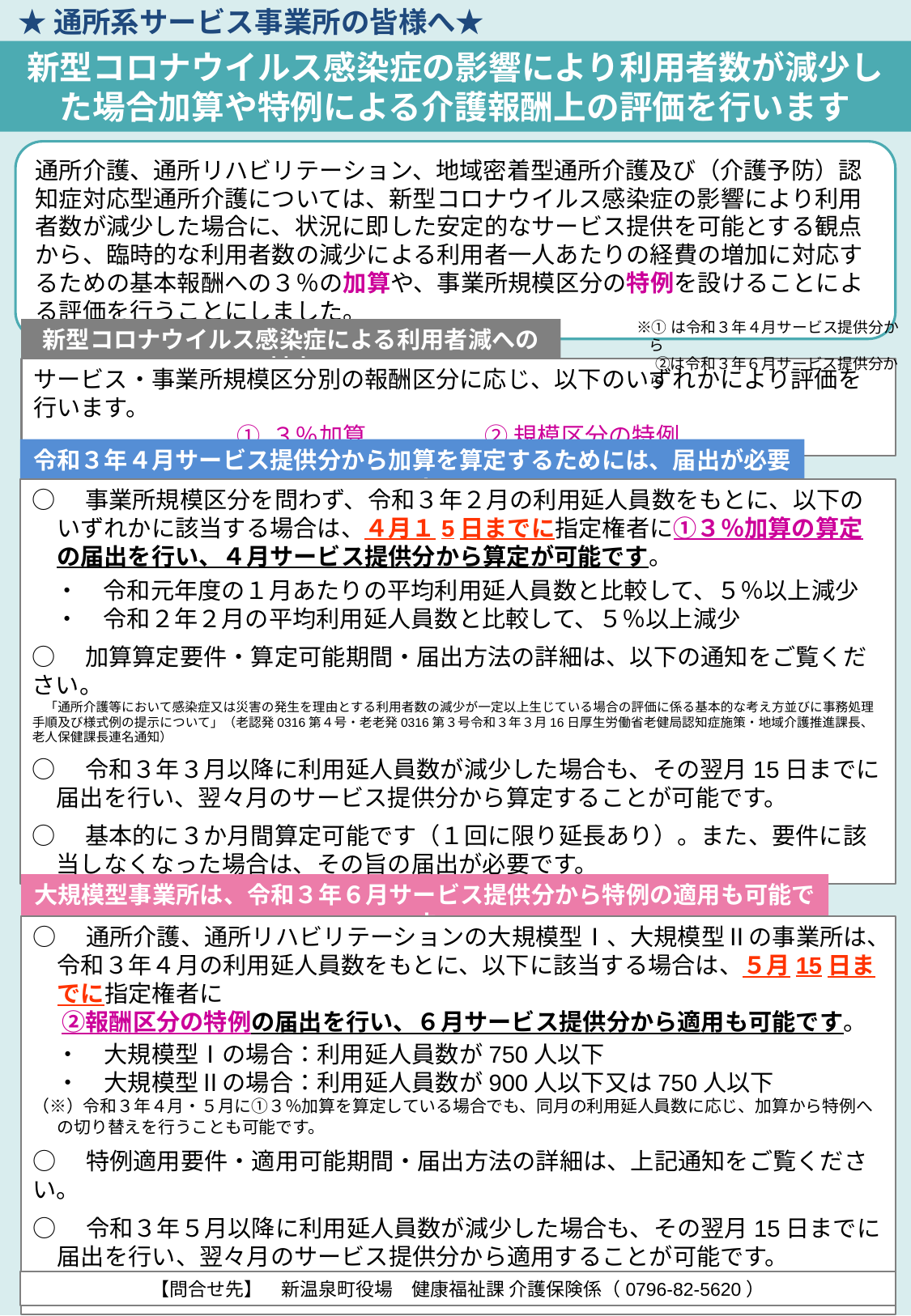

★通所系サービス事業所の皆様へ★
新型コロナウイルス感染症の影響により利用者数が減少した場合加算や特例による介護報酬上の評価を行います
通所介護、通所リハビリテーション、地域密着型通所介護及び（介護予防）認知症対応型通所介護については、新型コロナウイルス感染症の影響により利用者数が減少した場合に、状況に即した安定的なサービス提供を可能とする観点から、臨時的な利用者数の減少による利用者一人あたりの経費の増加に対応するための基本報酬への３％の加算や、事業所規模区分の特例を設けることによる評価を行うことにしました。
※①は令和３年４月サービス提供分から
　 ②は令和３年６月サービス提供分から
新型コロナウイルス感染症による利用者減への対応
サービス・事業所規模区分別の報酬区分に応じ、以下のいずれかにより評価を行います。
① ３％加算　　　　　② 規模区分の特例
令和３年４月サービス提供分から加算を算定するためには、届出が必要です
○　事業所規模区分を問わず、令和３年２月の利用延人員数をもとに、以下のいずれかに該当する場合は、４月１5日までに指定権者に①３％加算の算定の届出を行い、４月サービス提供分から算定が可能です。

　・　令和元年度の１月あたりの平均利用延人員数と比較して、５％以上減少
　・　令和２年２月の平均利用延人員数と比較して、５％以上減少

○　加算算定要件・算定可能期間・届出方法の詳細は、以下の通知をご覧ください。
　「通所介護等において感染症又は災害の発生を理由とする利用者数の減少が一定以上生じている場合の評価に係る基本的な考え方並びに事務処理手順及び様式例の提示について」（老認発0316第４号・老老発0316第３号令和３年３月16日厚生労働省老健局認知症施策・地域介護推進課長、老人保健課長連名通知）

○　令和３年３月以降に利用延人員数が減少した場合も、その翌月15日までに届出を行い、翌々月のサービス提供分から算定することが可能です。

○　基本的に３か月間算定可能です（１回に限り延長あり）。また、要件に該当しなくなった場合は、その旨の届出が必要です。
大規模型事業所は、令和３年６月サービス提供分から特例の適用も可能です
○　通所介護、通所リハビリテーションの大規模型Ⅰ、大規模型Ⅱの事業所は、令和３年４月の利用延人員数をもとに、以下に該当する場合は、５月15日までに指定権者に
　 ②報酬区分の特例の届出を行い、６月サービス提供分から適用も可能です。

　・　大規模型Ⅰの場合：利用延人員数が750人以下
　・　大規模型Ⅱの場合：利用延人員数が900人以下又は750人以下
（※）令和３年４月・５月に①３％加算を算定している場合でも、同月の利用延人員数に応じ、加算から特例への切り替えを行うことも可能です。

○　特例適用要件・適用可能期間・届出方法の詳細は、上記通知をご覧ください。

○　令和３年５月以降に利用延人員数が減少した場合も、その翌月15日までに届出を行い、翌々月のサービス提供分から適用することが可能です。

○　要件に該当しなくなった場合は、その旨の届出が必要です。
【問合せ先】　新温泉町役場　健康福祉課 介護保険係（0796-82-5620）